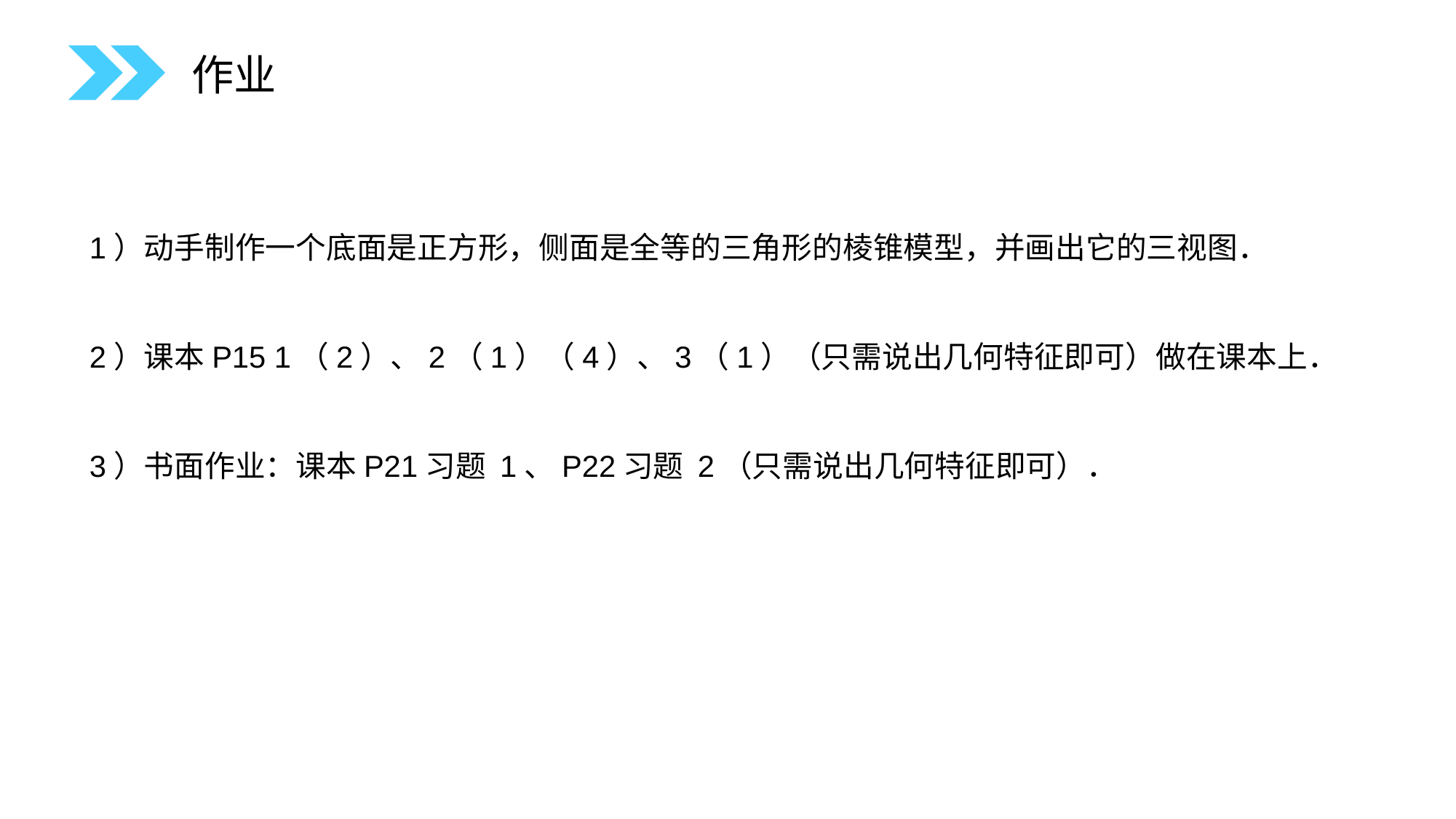

作业
1）动手制作一个底面是正方形，侧面是全等的三角形的棱锥模型，并画出它的三视图．
2）课本P15 1（2）、2（1）（4）、3（1）（只需说出几何特征即可）做在课本上．
3）书面作业：课本P21习题 1、P22习题 2（只需说出几何特征即可）．